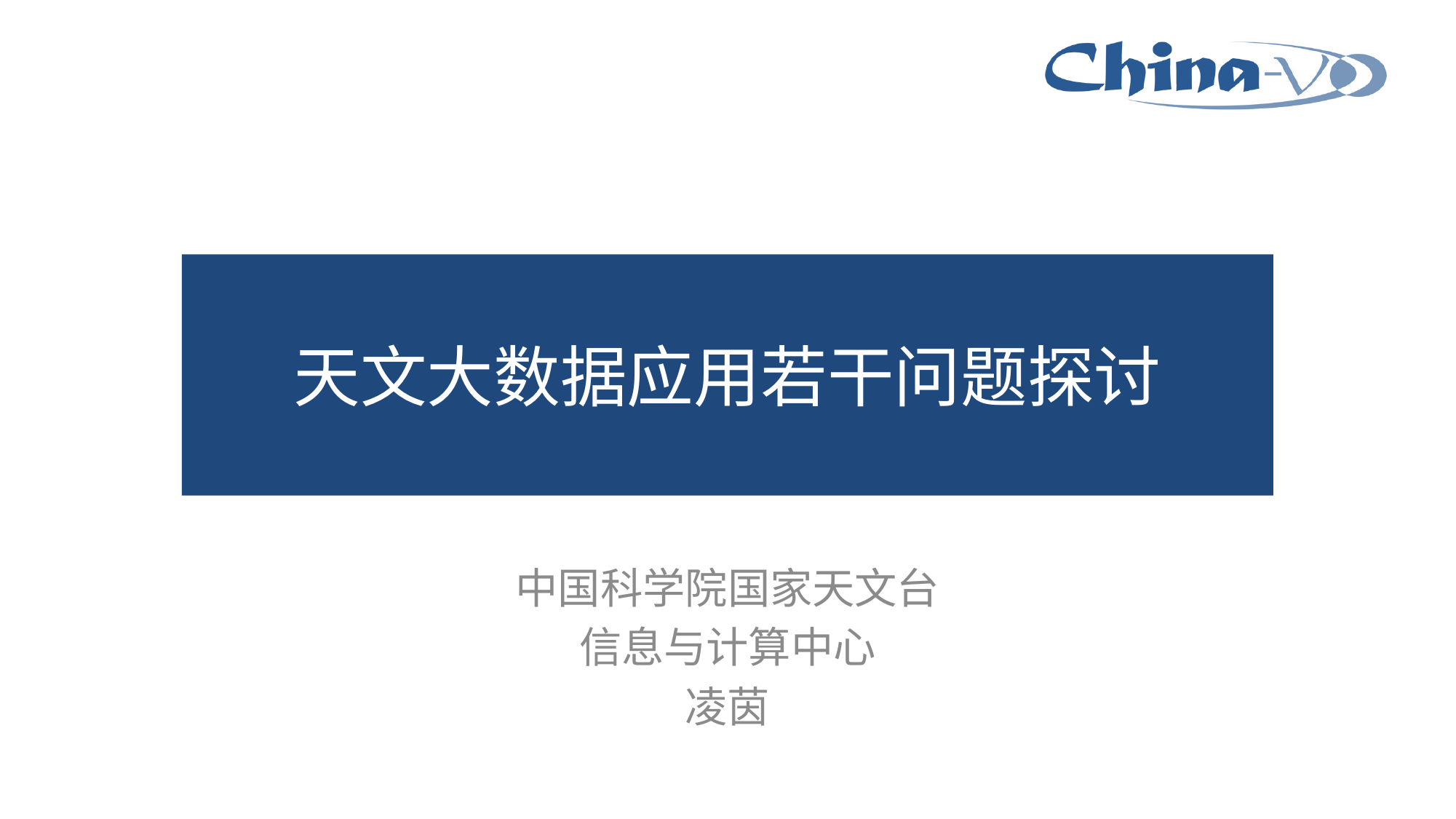

# 天文大数据应用若干问题探讨
中国科学院国家天文台
信息与计算中心
凌茵